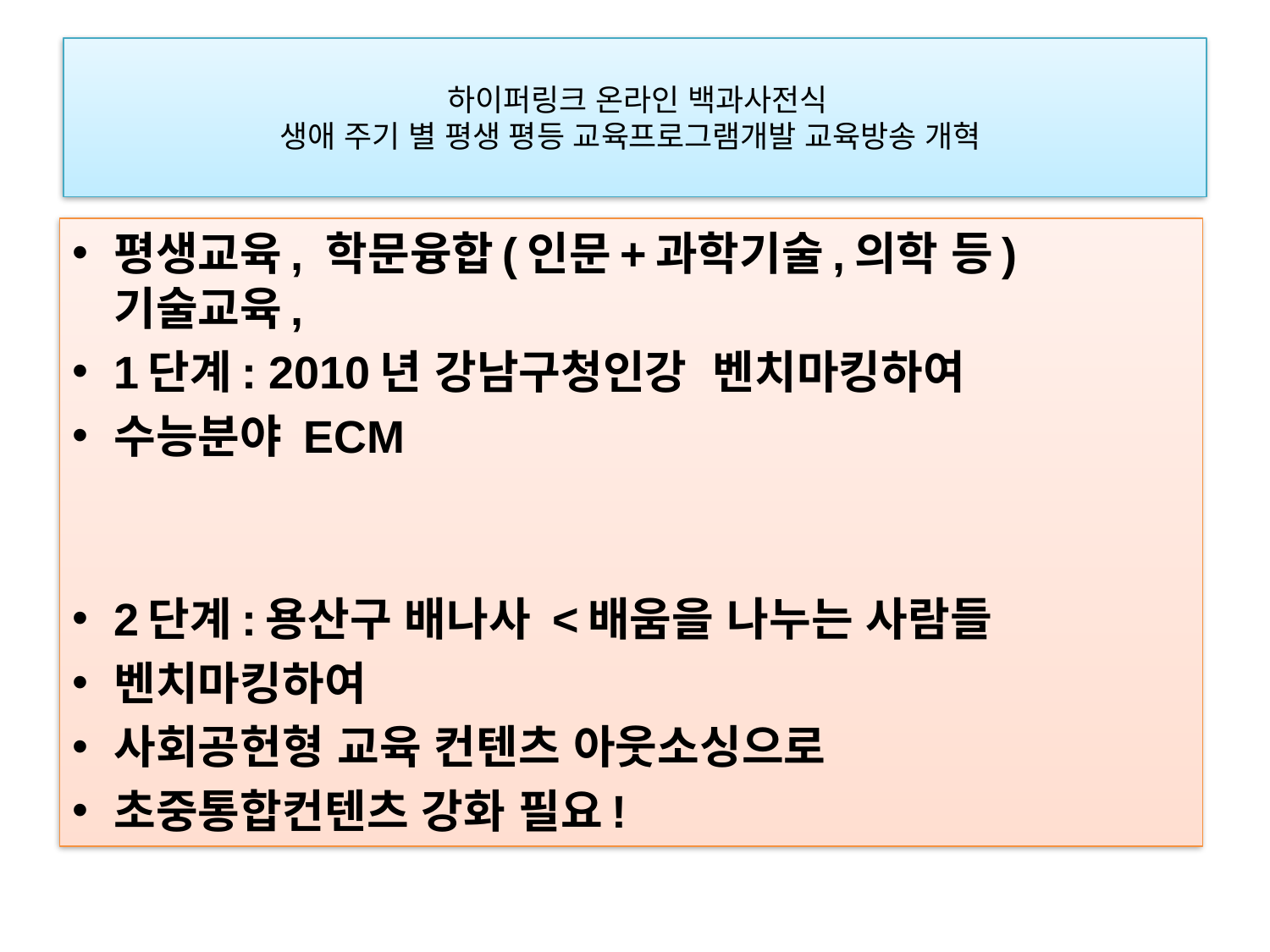

# 하이퍼링크 온라인 백과사전식 생애 주기 별 평생 평등 교육프로그램개발 교육방송 개혁
평생교육, 학문융합(인문+과학기술,의학 등)기술교육,
1단계: 2010년 강남구청인강  벤치마킹하여
수능분야 ECM

2단계:용산구 배나사 <배움을 나누는 사람들
벤치마킹하여
사회공헌형 교육 컨텐츠 아웃소싱으로
초중통합컨텐츠 강화 필요!